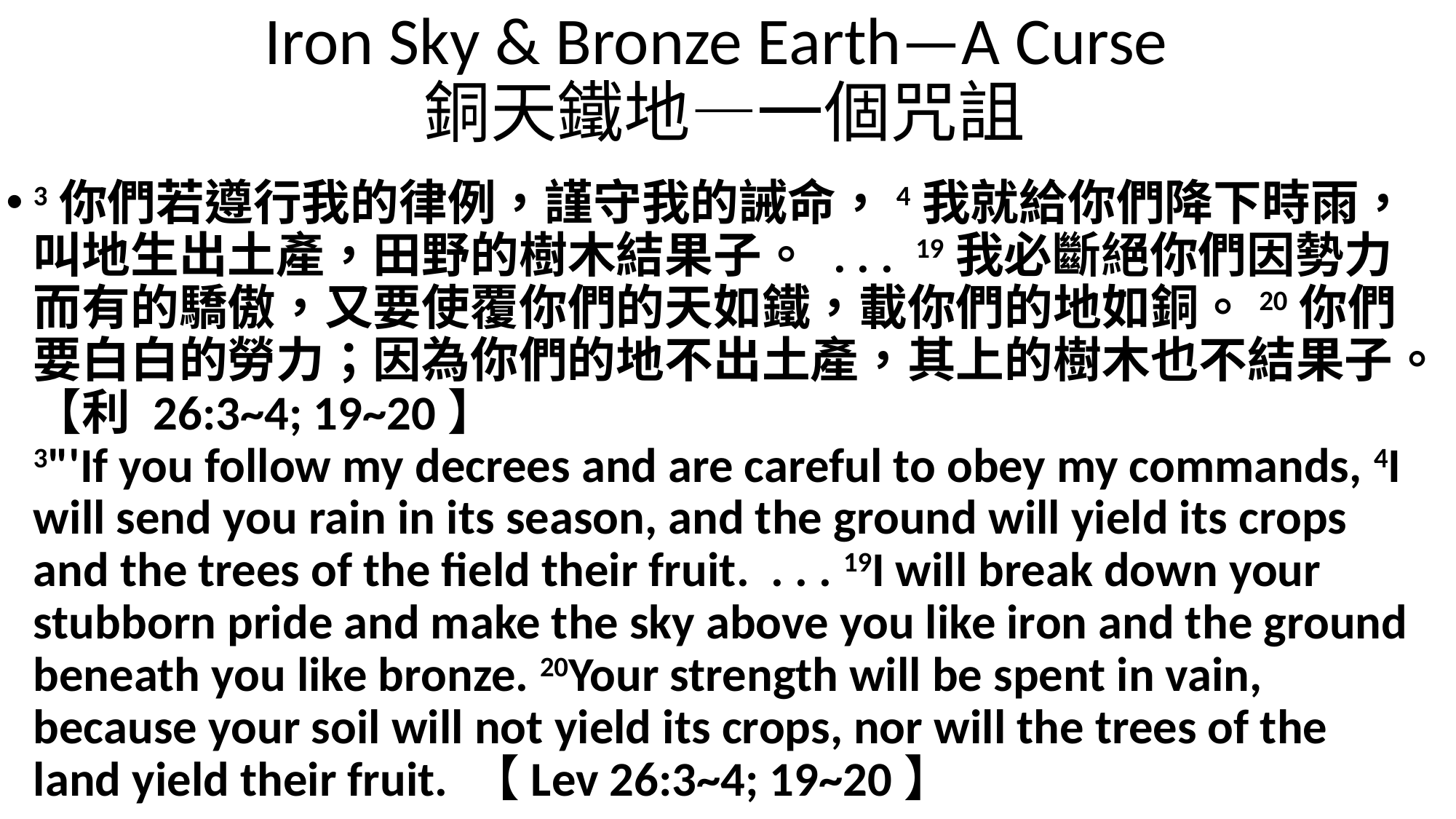

# Iron Sky & Bronze Earth—A Curse 銅天鐵地—一個咒詛
3你們若遵行我的律例，謹守我的誡命，4我就給你們降下時雨，叫地生出土產，田野的樹木結果子。 . . .  19我必斷絕你們因勢力而有的驕傲，又要使覆你們的天如鐵，載你們的地如銅。20你們要白白的勞力；因為你們的地不出土產，其上的樹木也不結果子。【利 26:3~4; 19~20】
3"'If you follow my decrees and are careful to obey my commands, 4I will send you rain in its season, and the ground will yield its crops and the trees of the field their fruit.  . . . 19I will break down your stubborn pride and make the sky above you like iron and the ground beneath you like bronze. 20Your strength will be spent in vain, because your soil will not yield its crops, nor will the trees of the land yield their fruit. 【Lev 26:3~4; 19~20】